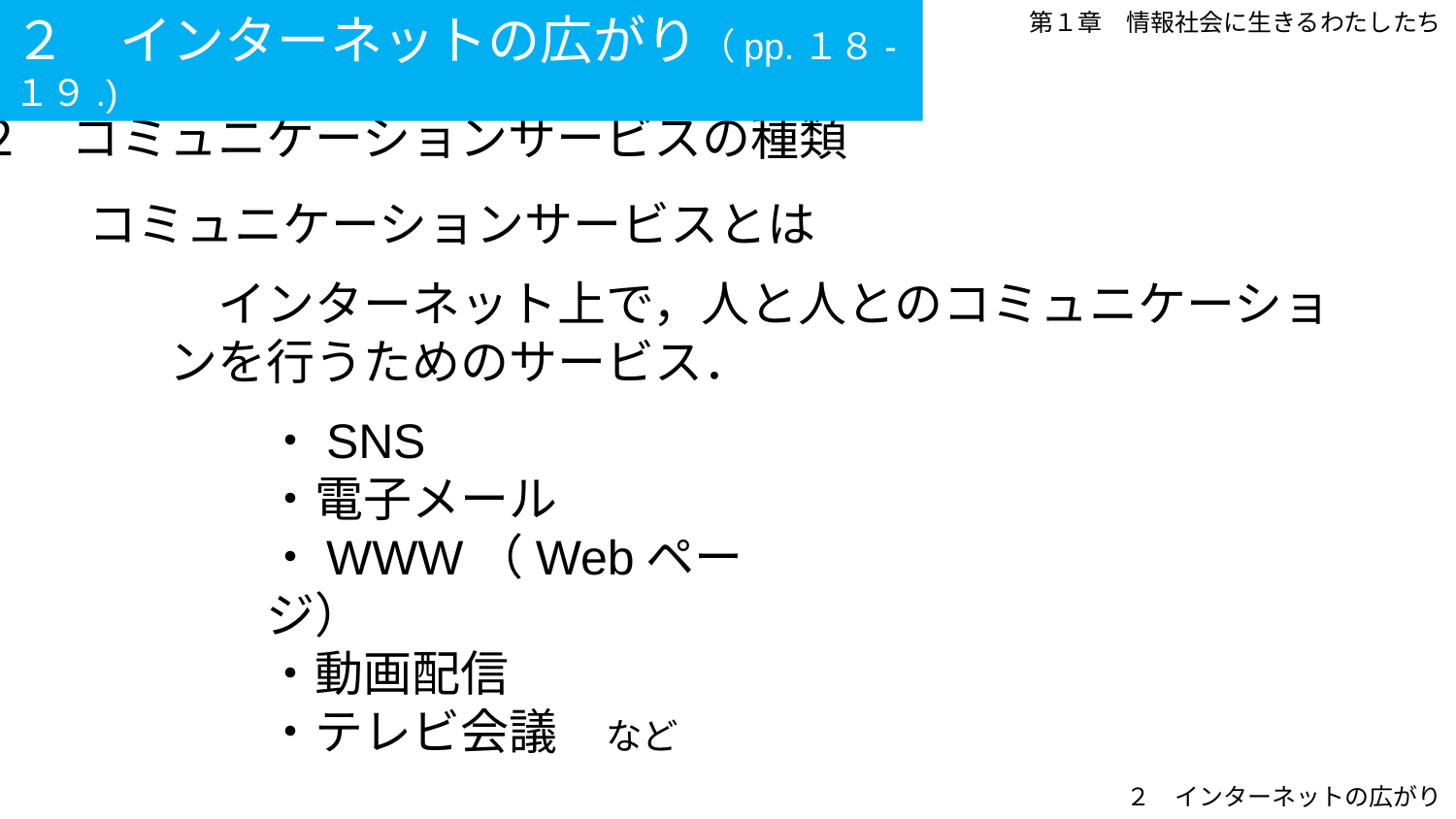

２　インターネットの広がり（pp.１８-１９.)
第１章　情報社会に生きるわたしたち
２　コミュニケーションサービスの種類
コミュニケーションサービスとは
　インターネット上で，人と人とのコミュニケーションを行うためのサービス．
・SNS
・電子メール
・WWW（Webページ）
・動画配信
・テレビ会議　など
２　インターネットの広がり